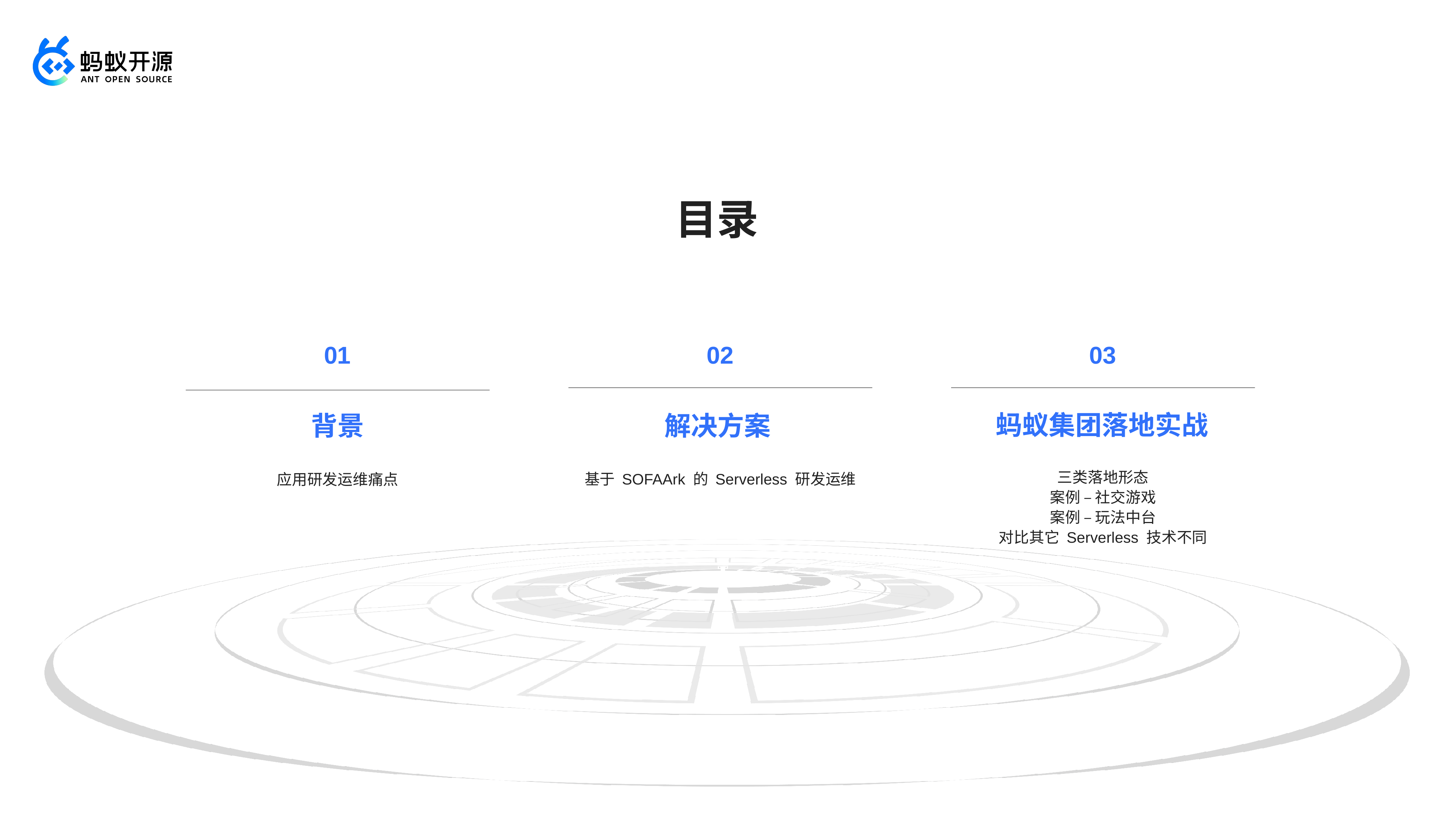

目录
01
02
03

蚂蚁集团落地实战
背景
解决方案
三类落地形态
案例 – 社交游戏
案例 – 玩法中台
对比其它 Serverless 技术不同
基于 SOFAArk 的 Serverless 研发运维
应用研发运维痛点